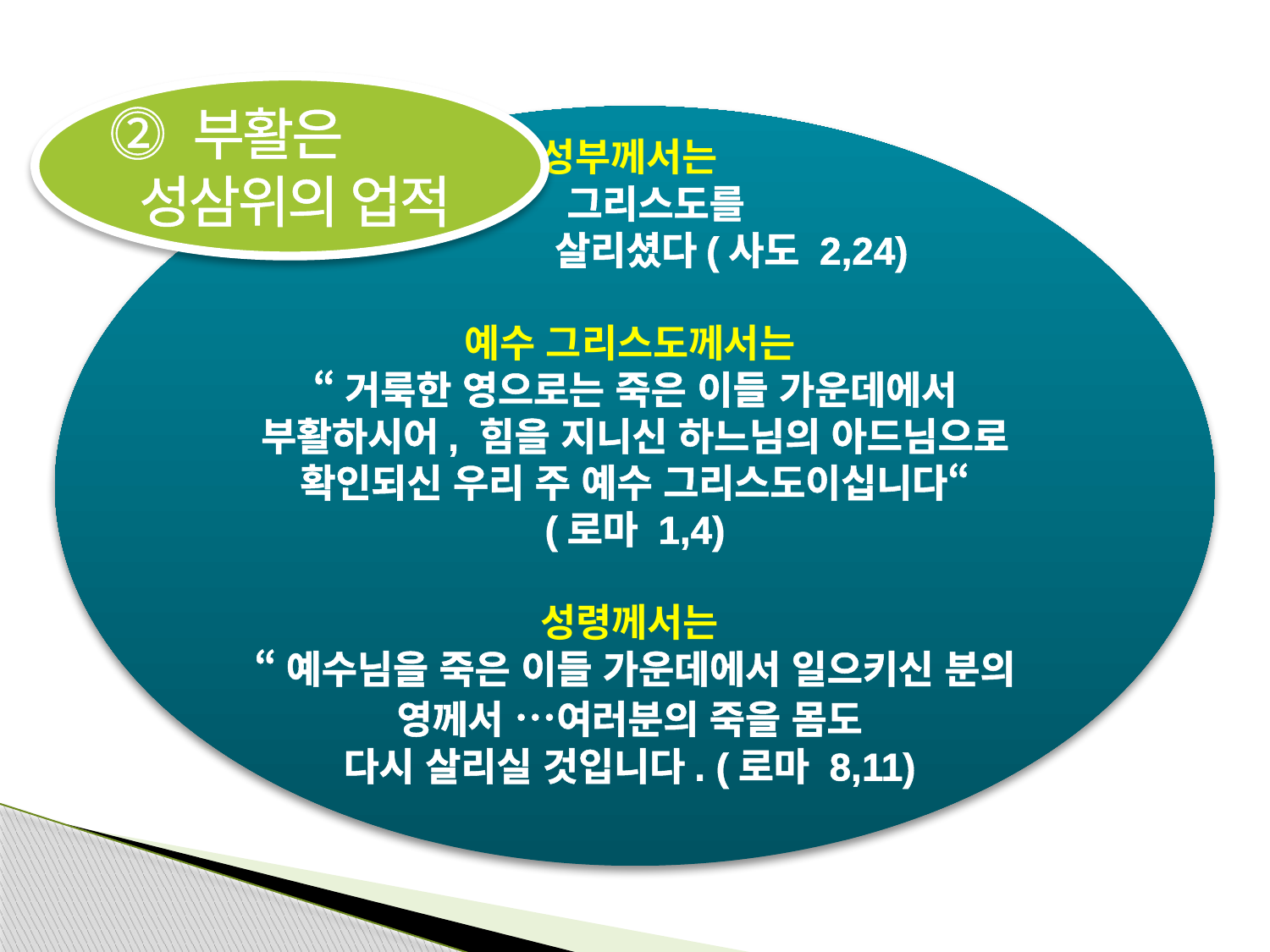

⓶ 부활은
 성삼위의 업적

     성부께서는
     그리스도를
                 살리셨다(사도 2,24)

예수 그리스도께서는
“거룩한 영으로는 죽은 이들 가운데에서 부활하시어, 힘을 지니신 하느님의 아드님으로 확인되신 우리 주 예수 그리스도이십니다“
(로마 1,4)

성령께서는
“예수님을 죽은 이들 가운데에서 일으키신 분의 영께서 …여러분의 죽을 몸도
다시 살리실 것입니다. (로마 8,11)